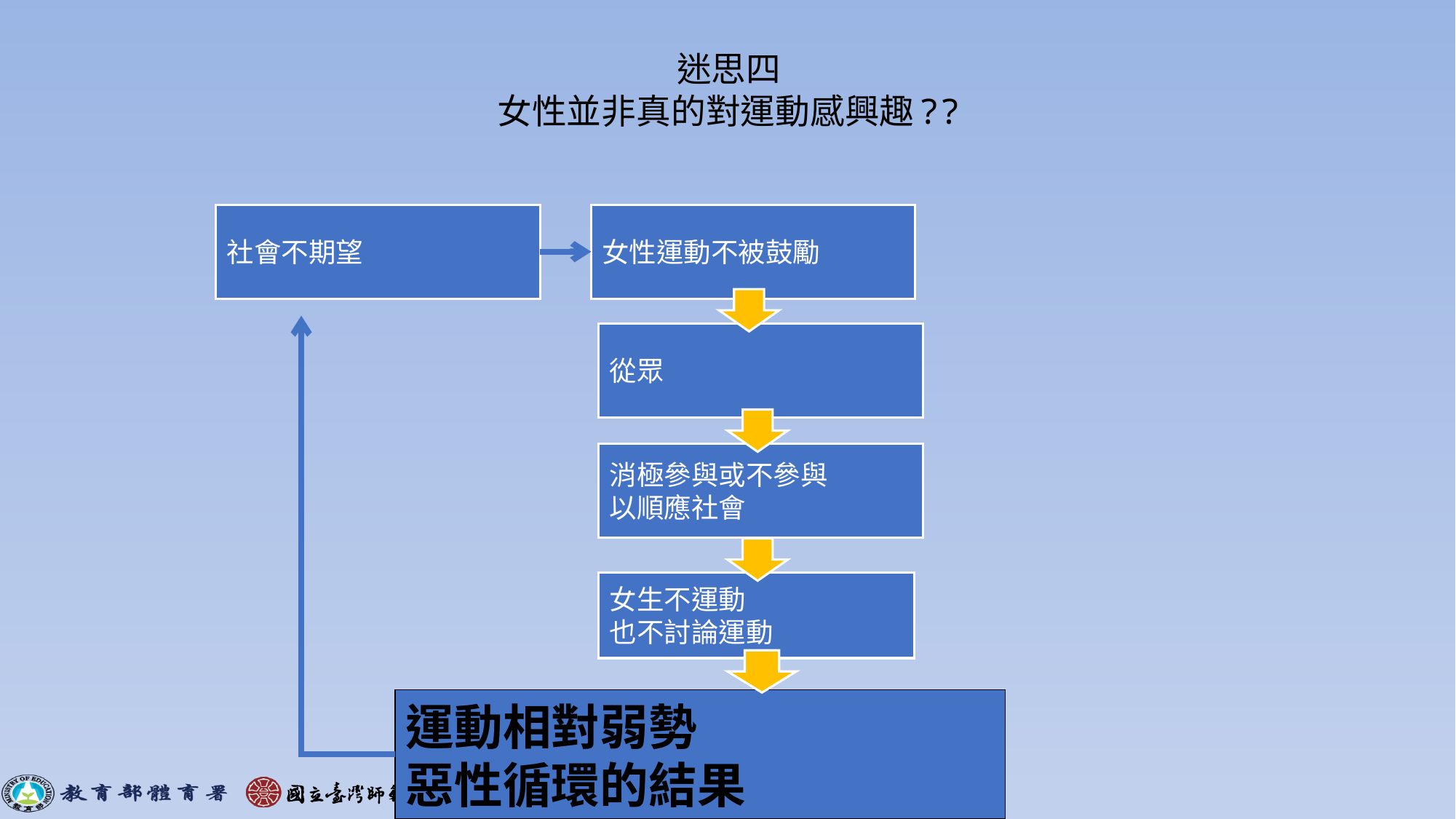

# 迷思四 女性並非真的對運動感興趣??
社會不期望
女性運動不被鼓勵

從眾

消極參與或不參與
以順應社會

女生不運動
也不討論運動

運動相對弱勢
惡性循環的結果